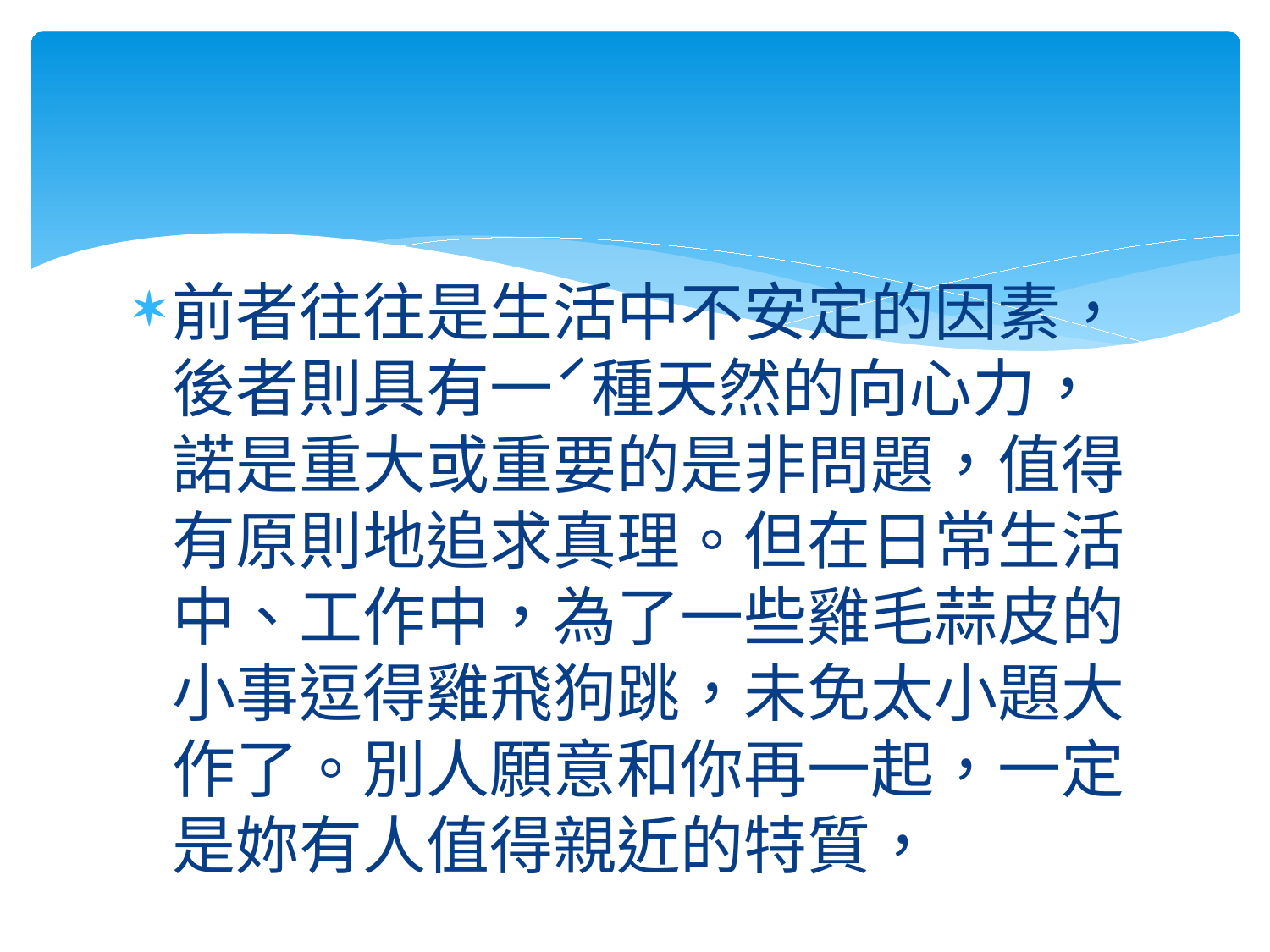

#
前者往往是生活中不安定的因素，後者則具有一ˊ種天然的向心力，諾是重大或重要的是非問題，值得有原則地追求真理。但在日常生活中、工作中，為了一些雞毛蒜皮的小事逗得雞飛狗跳，未免太小題大作了。別人願意和你再一起，一定是妳有人值得親近的特質，